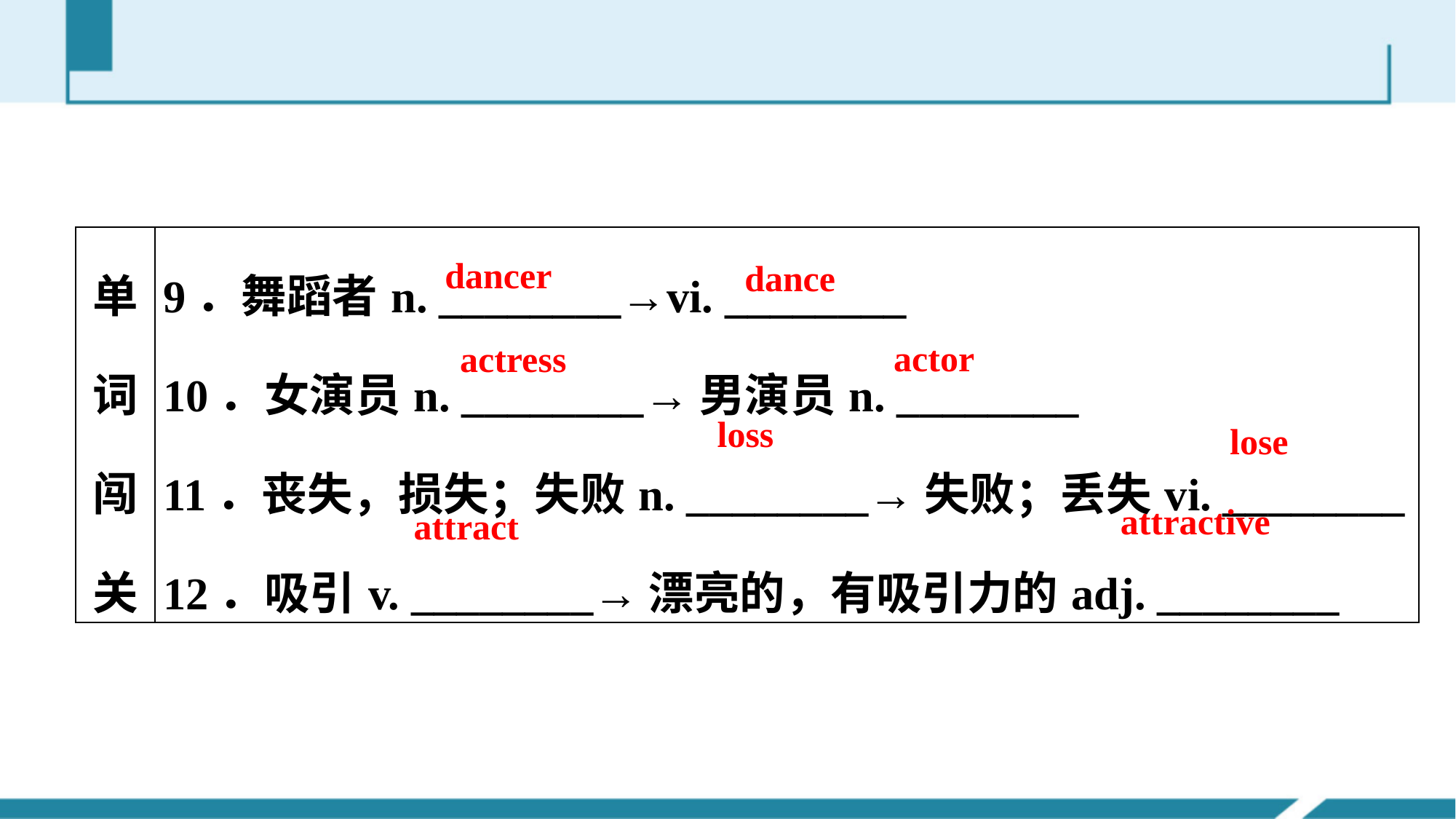

| 单词闯关 | 9．舞蹈者n. \_\_\_\_\_\_\_\_→vi. \_\_\_\_\_\_\_\_ 10．女演员n. \_\_\_\_\_\_\_\_→男演员n. \_\_\_\_\_\_\_\_ 11．丧失，损失；失败n. \_\_\_\_\_\_\_\_→失败；丢失vi. \_\_\_\_\_\_\_\_ 12．吸引v. \_\_\_\_\_\_\_\_→漂亮的，有吸引力的adj. \_\_\_\_\_\_\_\_ |
| --- | --- |
dancer
dance
actor
actress
loss
lose
attractive
attract